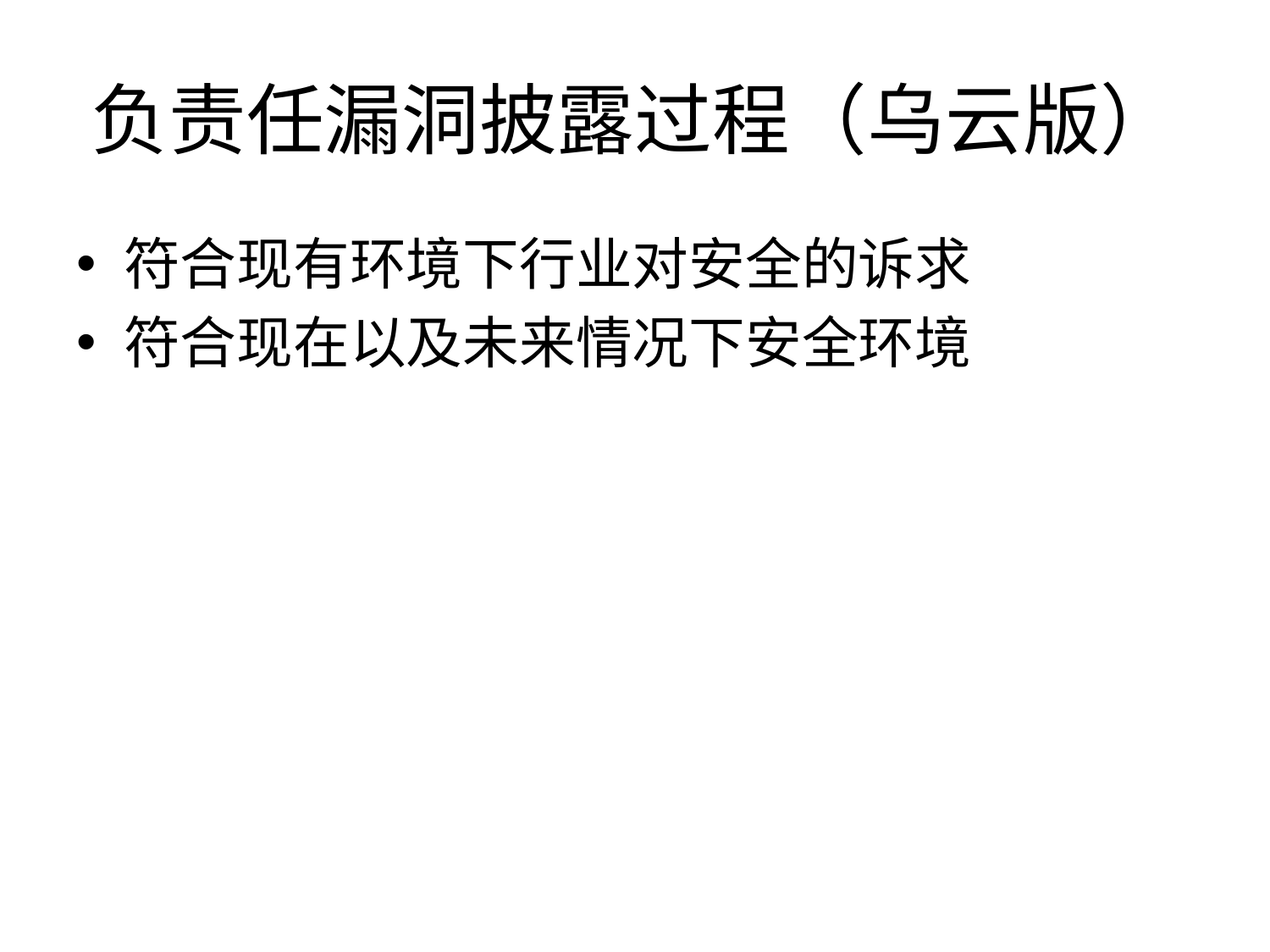

# 负责任漏洞披露过程（乌云版）
符合现有环境下行业对安全的诉求
符合现在以及未来情况下安全环境